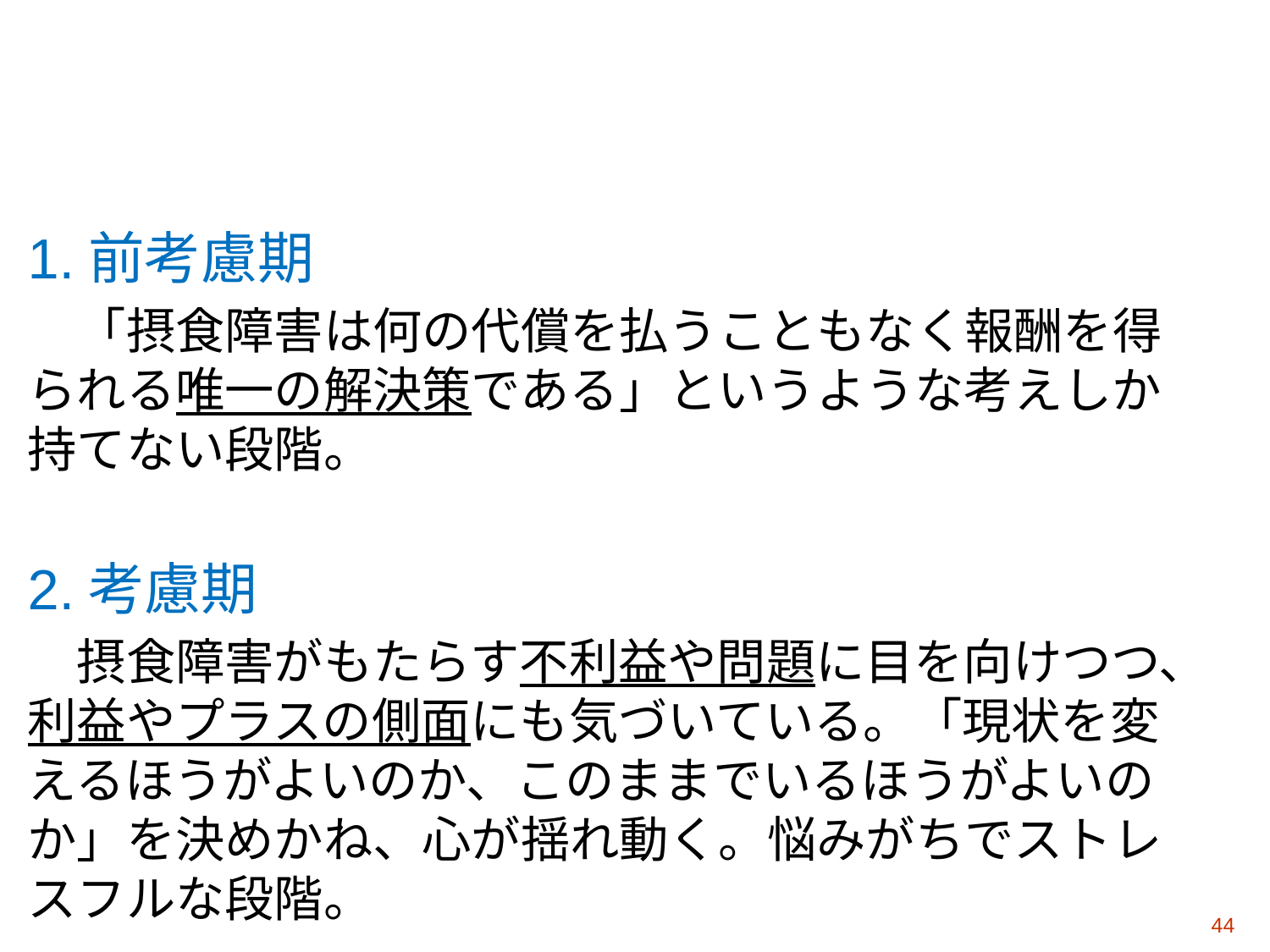

1.前考慮期
　「摂食障害は何の代償を払うこともなく報酬を得られる唯一の解決策である」というような考えしか持てない段階。

2.考慮期
　摂食障害がもたらす不利益や問題に目を向けつつ、利益やプラスの側面にも気づいている。「現状を変えるほうがよいのか、このままでいるほうがよいのか」を決めかね、心が揺れ動く。悩みがちでストレスフルな段階。

44